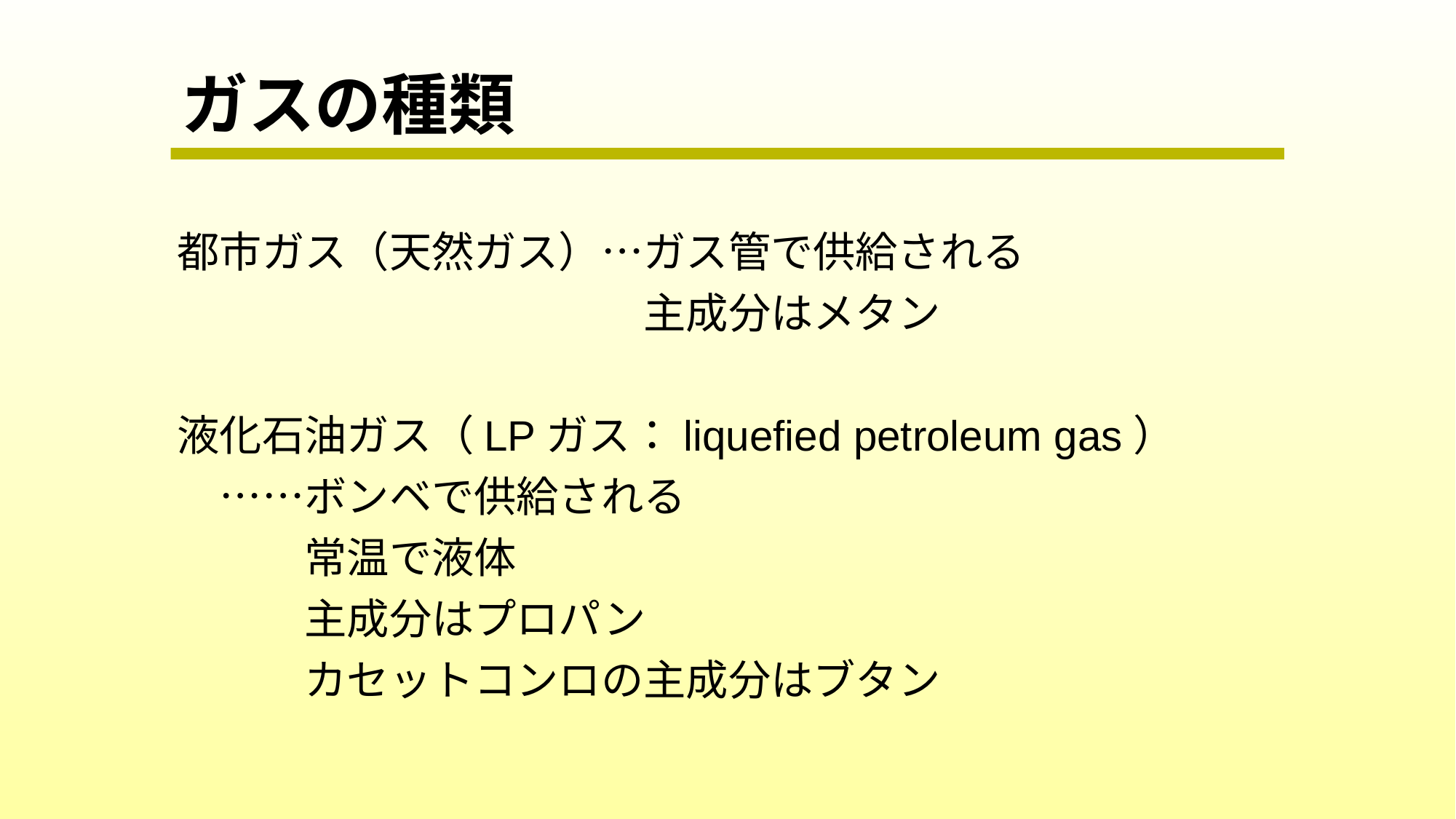

# ガスの種類
都市ガス（天然ガス）…ガス管で供給される
　　　　　　　　　　　主成分はメタン

液化石油ガス（LPガス：liquefied petroleum gas）
　……ボンベで供給される
　　　常温で液体
　　　主成分はプロパン
　　　カセットコンロの主成分はブタン